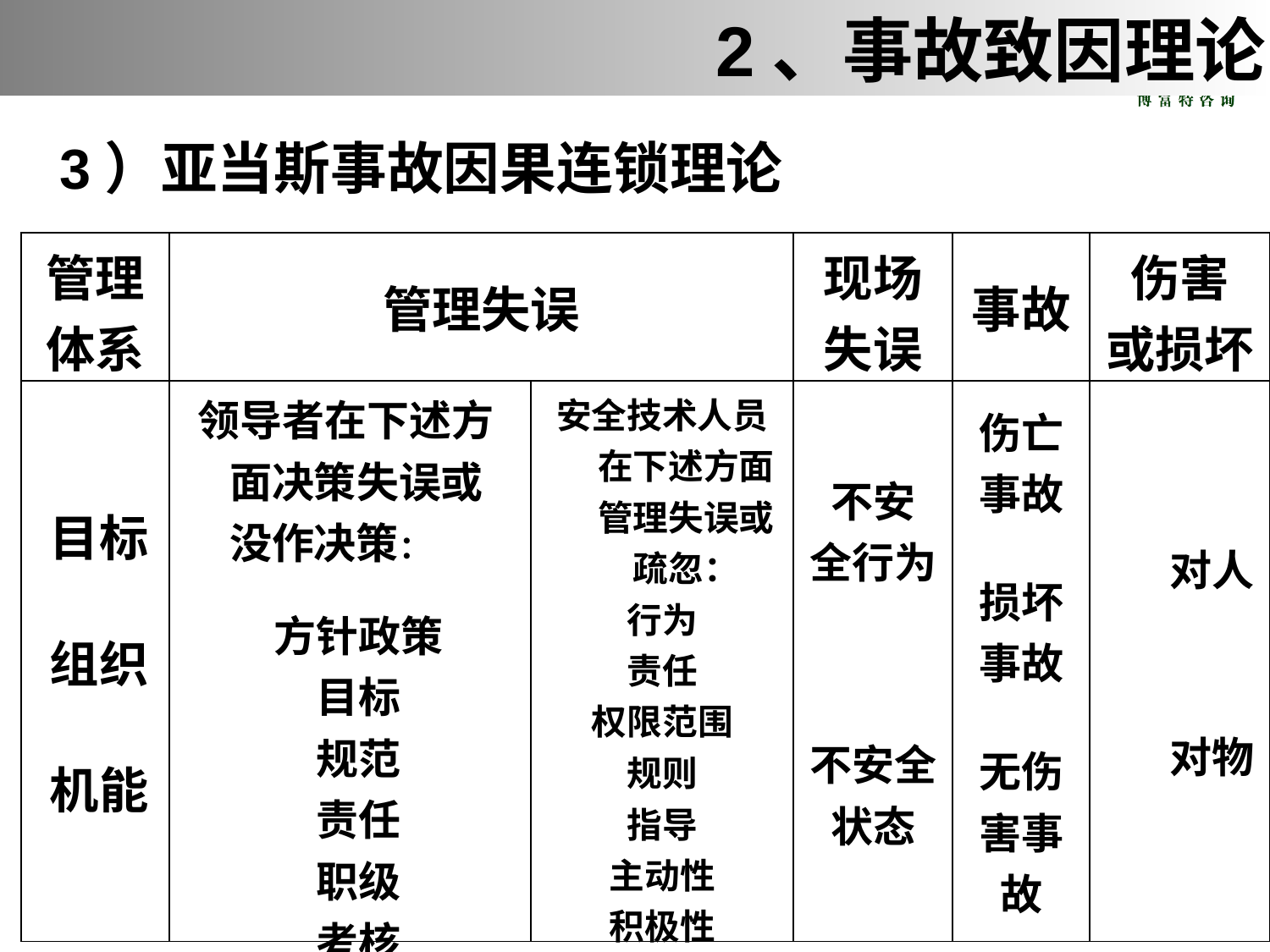

2、事故致因理论
3）亚当斯事故因果连锁理论
| 管理 体系 | 管理失误 |  | 现场 失误 | 事故 | 伤害 或损坏 |
| --- | --- | --- | --- | --- | --- |
| 目标 组织 机能 | 领导者在下述方面决策失误或没作决策： 方针政策 目标 规范 责任 职级 考核 权限授予 | 安全技术人员在下述方面管理失误或疏忽： 行为 责任 权限范围 规则 指导 主动性 积极性 业务活动 | 不安 全行为 不安全 状态 | 伤亡 事故 损坏 事故 无伤 害事 故 | 对人 对物 |